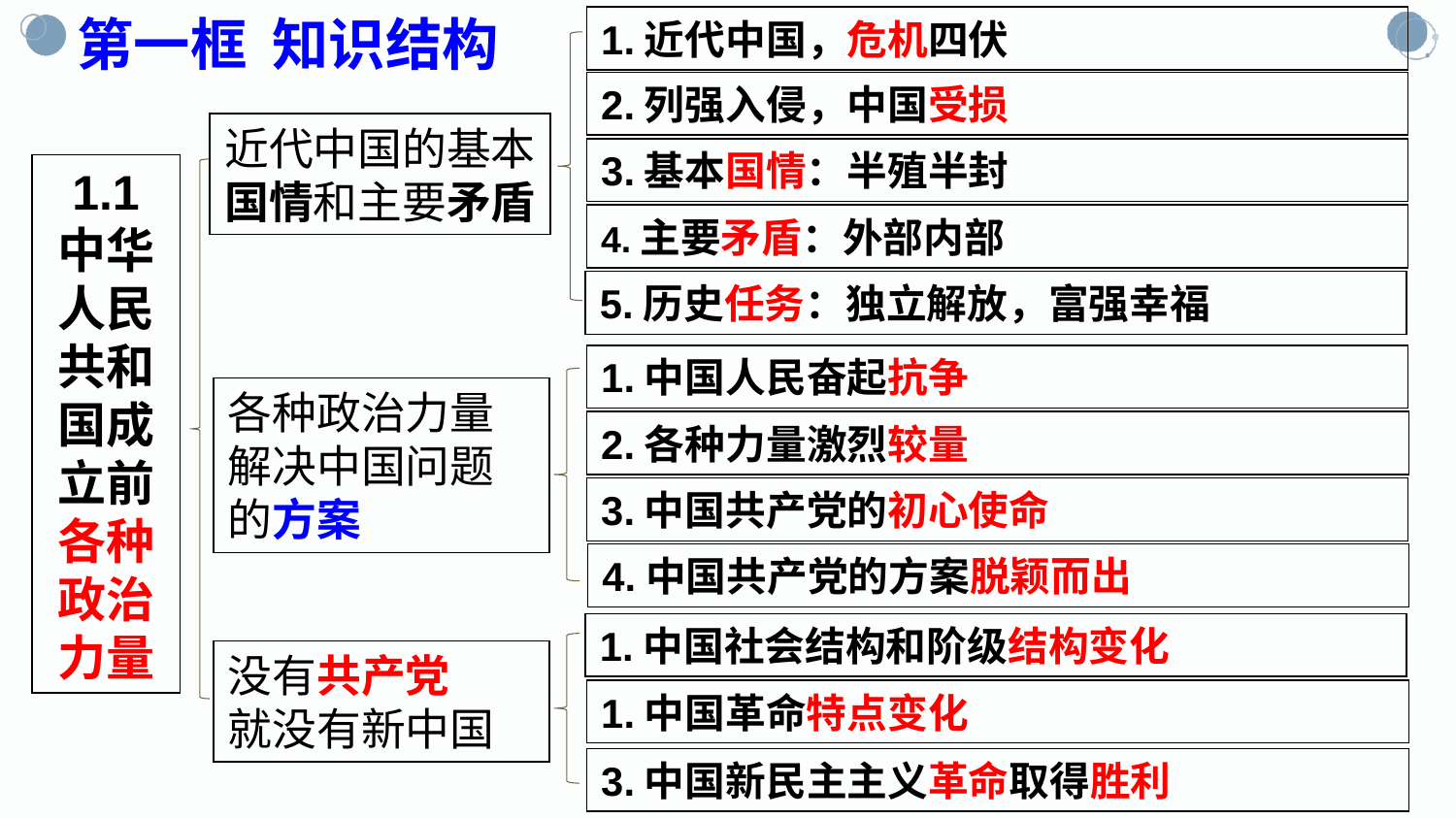

第一框  知识结构
1.近代中国，危机四伏

2.列强入侵，中国受损
近代中国的基本国情和主要矛盾
3.基本国情：半殖半封
1.1
中华人民共和国成立前各种政治力量

4.主要矛盾：外部内部
5.历史任务：独立解放，富强幸福
1.中国人民奋起抗争

各种政治力量解决中国问题的方案
2.各种力量激烈较量
3.中国共产党的初心使命
4.中国共产党的方案脱颖而出
1.中国社会结构和阶级结构变化

没有共产党
就没有新中国
1.中国革命特点变化
3.中国新民主主义革命取得胜利